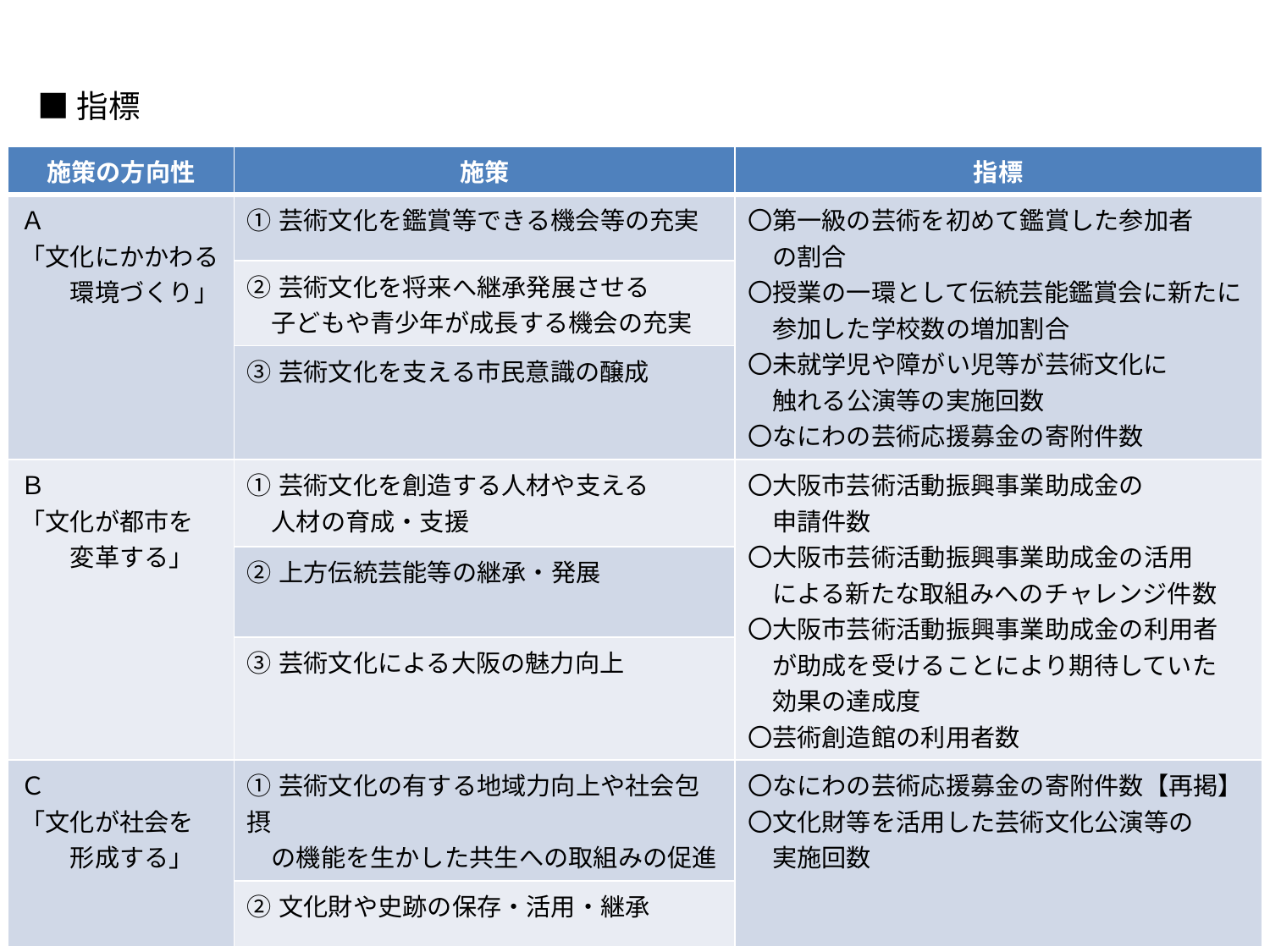

■指標
| 施策の方向性 | 施策 | 指標 |
| --- | --- | --- |
| Ａ 「文化にかかわる 　　環境づくり」 | ①芸術文化を鑑賞等できる機会等の充実 | 〇第一級の芸術を初めて鑑賞した参加者 　の割合 〇授業の一環として伝統芸能鑑賞会に新たに 　参加した学校数の増加割合 〇未就学児や障がい児等が芸術文化に 　触れる公演等の実施回数 〇なにわの芸術応援募金の寄附件数 |
|  | ②芸術文化を将来へ継承発展させる 　子どもや青少年が成長する機会の充実 |  |
|  | ③芸術文化を支える市民意識の醸成 |  |
| Ｂ 「文化が都市を 　　変革する」 | ①芸術文化を創造する人材や支える 　人材の育成・支援 | 〇大阪市芸術活動振興事業助成金の 　申請件数 〇大阪市芸術活動振興事業助成金の活用 　による新たな取組みへのチャレンジ件数 〇大阪市芸術活動振興事業助成金の利用者 　が助成を受けることにより期待していた 　効果の達成度 〇芸術創造館の利用者数 |
|  | ②上方伝統芸能等の継承・発展 |  |
|  | ③芸術文化による大阪の魅力向上 |  |
| Ｃ 「文化が社会を 　　形成する」 | ①芸術文化の有する地域力向上や社会包摂 　の機能を生かした共生への取組みの促進 | 〇なにわの芸術応援募金の寄附件数【再掲】 〇文化財等を活用した芸術文化公演等の 　実施回数 |
|  | ②文化財や史跡の保存・活用・継承 |  |
24